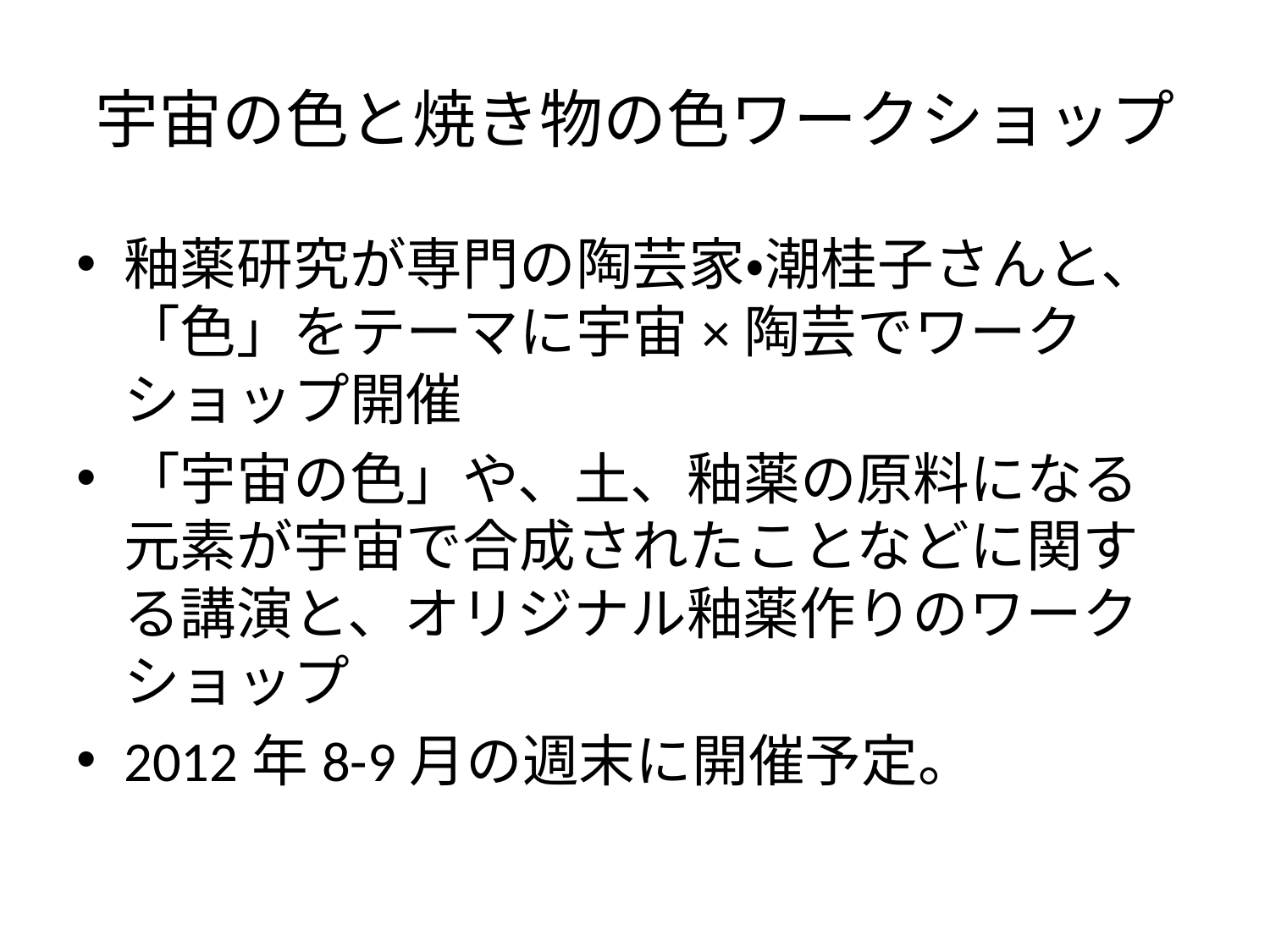

# 宇宙の色と焼き物の色ワークショップ
釉薬研究が専門の陶芸家・潮桂子さんと、「色」をテーマに宇宙×陶芸でワークショップ開催
「宇宙の色」や、土、釉薬の原料になる元素が宇宙で合成されたことなどに関する講演と、オリジナル釉薬作りのワークショップ
2012年8-9月の週末に開催予定。